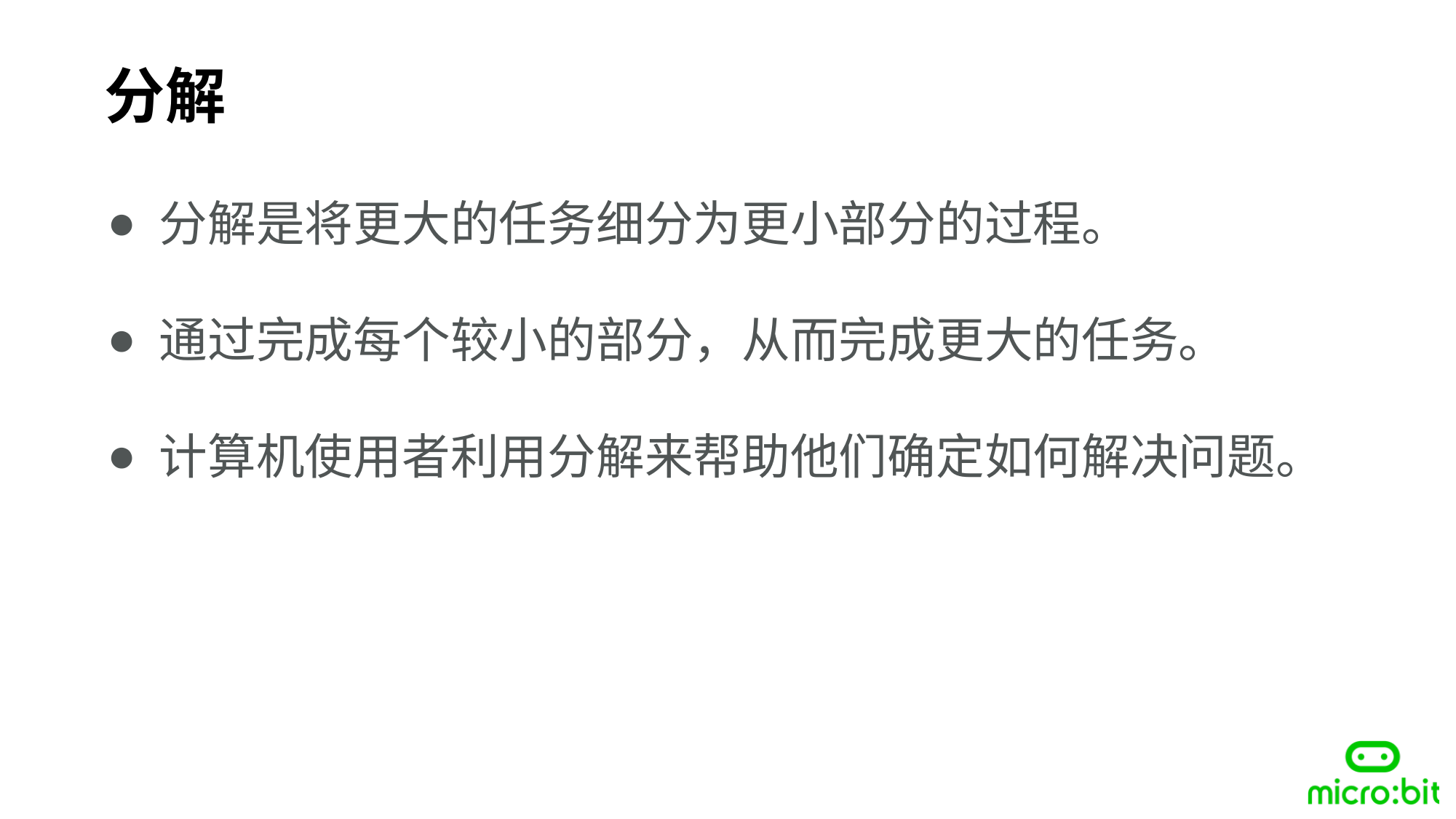

分解

分解是将更大的任务细分为更小部分的过程。

通过完成每个较小的部分，从而完成更大的任务。

计算机使用者利用分解来帮助他们确定如何解决问题。